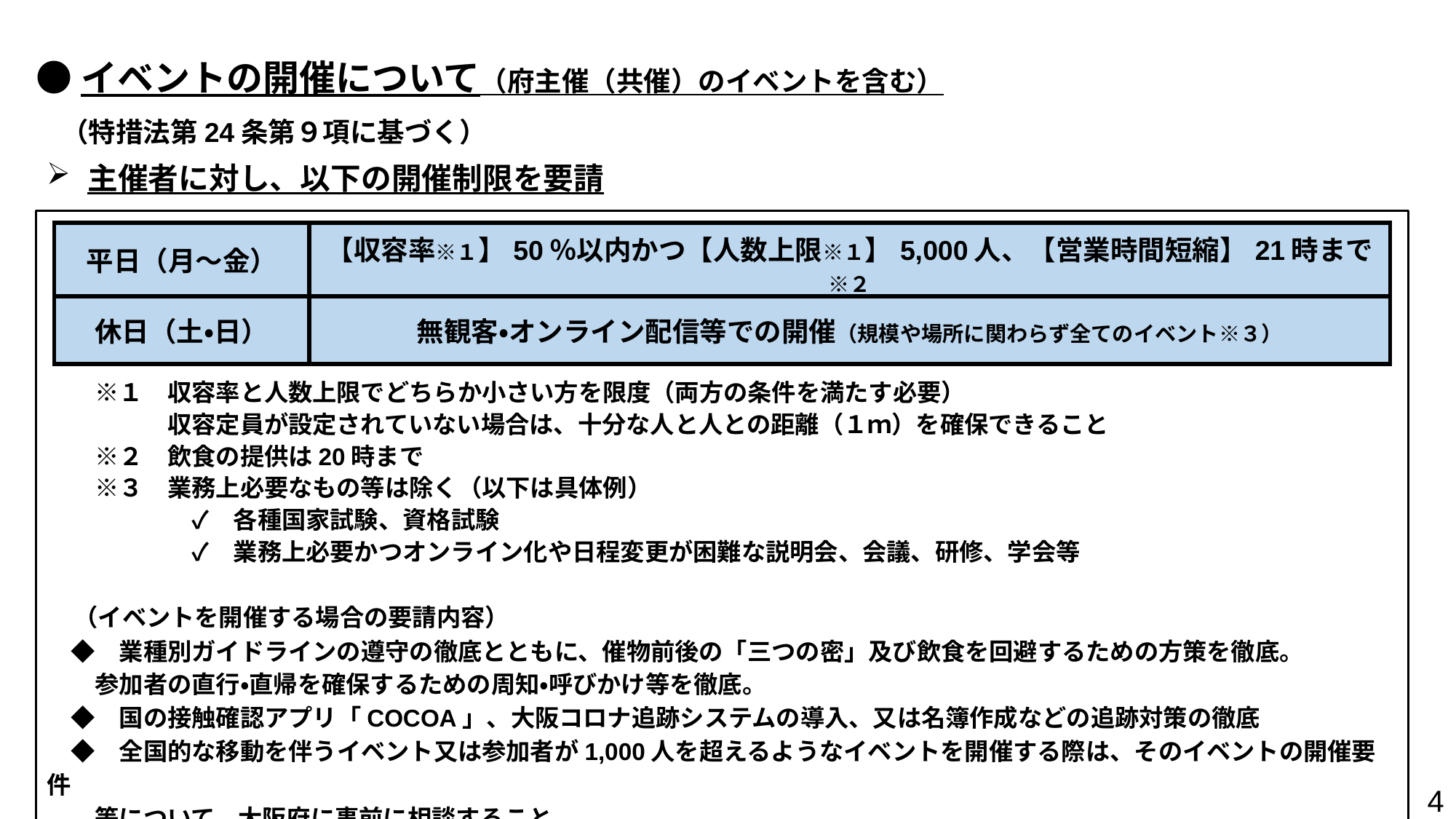

●イベントの開催について（府主催（共催）のイベントを含む）
（特措法第24条第９項に基づく）
主催者に対し、以下の開催制限を要請

　　※１　収容率と人数上限でどちらか小さい方を限度（両方の条件を満たす必要）
　　　　　収容定員が設定されていない場合は、十分な人と人との距離（１ｍ）を確保できること
　　※２　飲食の提供は20時まで
　　※３　業務上必要なもの等は除く（以下は具体例）
　　　　　　✓　各種国家試験、資格試験
　　　　　　✓　業務上必要かつオンライン化や日程変更が困難な説明会、会議、研修、学会等

　（イベントを開催する場合の要請内容）
　◆　業種別ガイドラインの遵守の徹底とともに、催物前後の「三つの密」及び飲食を回避するための方策を徹底。
　　参加者の直行・直帰を確保するための周知・呼びかけ等を徹底。
　◆　国の接触確認アプリ「COCOA」、大阪コロナ追跡システムの導入、又は名簿作成などの追跡対策の徹底
　◆　全国的な移動を伴うイベント又は参加者が1,000人を超えるようなイベントを開催する際は、そのイベントの開催要件
　　等について、大阪府に事前に相談すること
| 平日（月～金） | 【収容率※１】50％以内かつ【人数上限※１】5,000人、【営業時間短縮】21時まで※２ |
| --- | --- |
| 休日（土・日） | 無観客・オンライン配信等での開催（規模や場所に関わらず全てのイベント※３） |
4